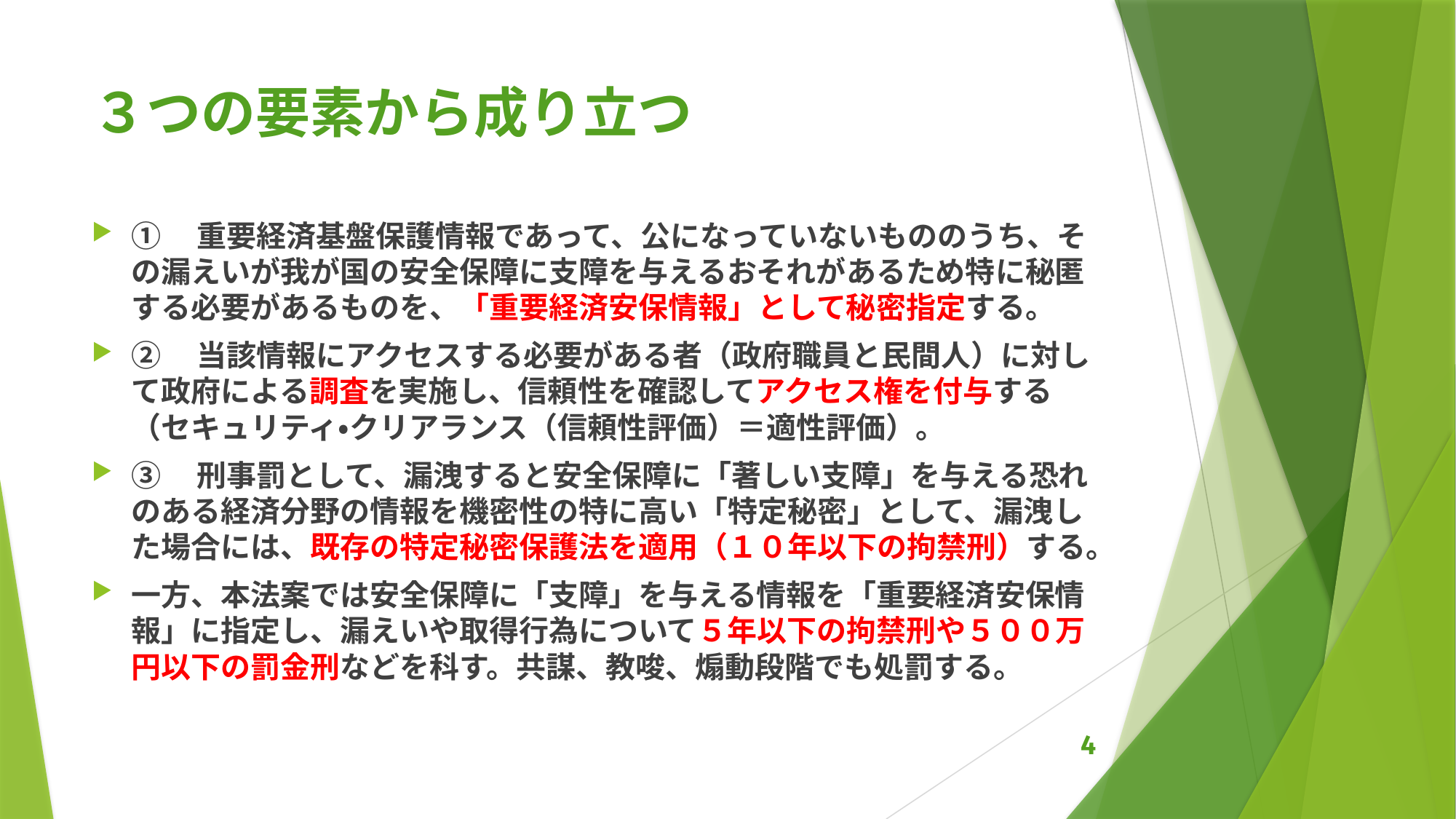

# ３つの要素から成り立つ
①　重要経済基盤保護情報であって、公になっていないもののうち、その漏えいが我が国の安全保障に支障を与えるおそれがあるため特に秘匿する必要があるものを、「重要経済安保情報」として秘密指定する。
②　当該情報にアクセスする必要がある者（政府職員と民間人）に対して政府による調査を実施し、信頼性を確認してアクセス権を付与する（セキュリティ・クリアランス（信頼性評価）＝適性評価）。
③　刑事罰として、漏洩すると安全保障に「著しい支障」を与える恐れのある経済分野の情報を機密性の特に高い「特定秘密」として、漏洩した場合には、既存の特定秘密保護法を適用（１０年以下の拘禁刑）する。
一方、本法案では安全保障に「支障」を与える情報を「重要経済安保情報」に指定し、漏えいや取得行為について５年以下の拘禁刑や５００万円以下の罰金刑などを科す。共謀、教唆、煽動段階でも処罰する。
4